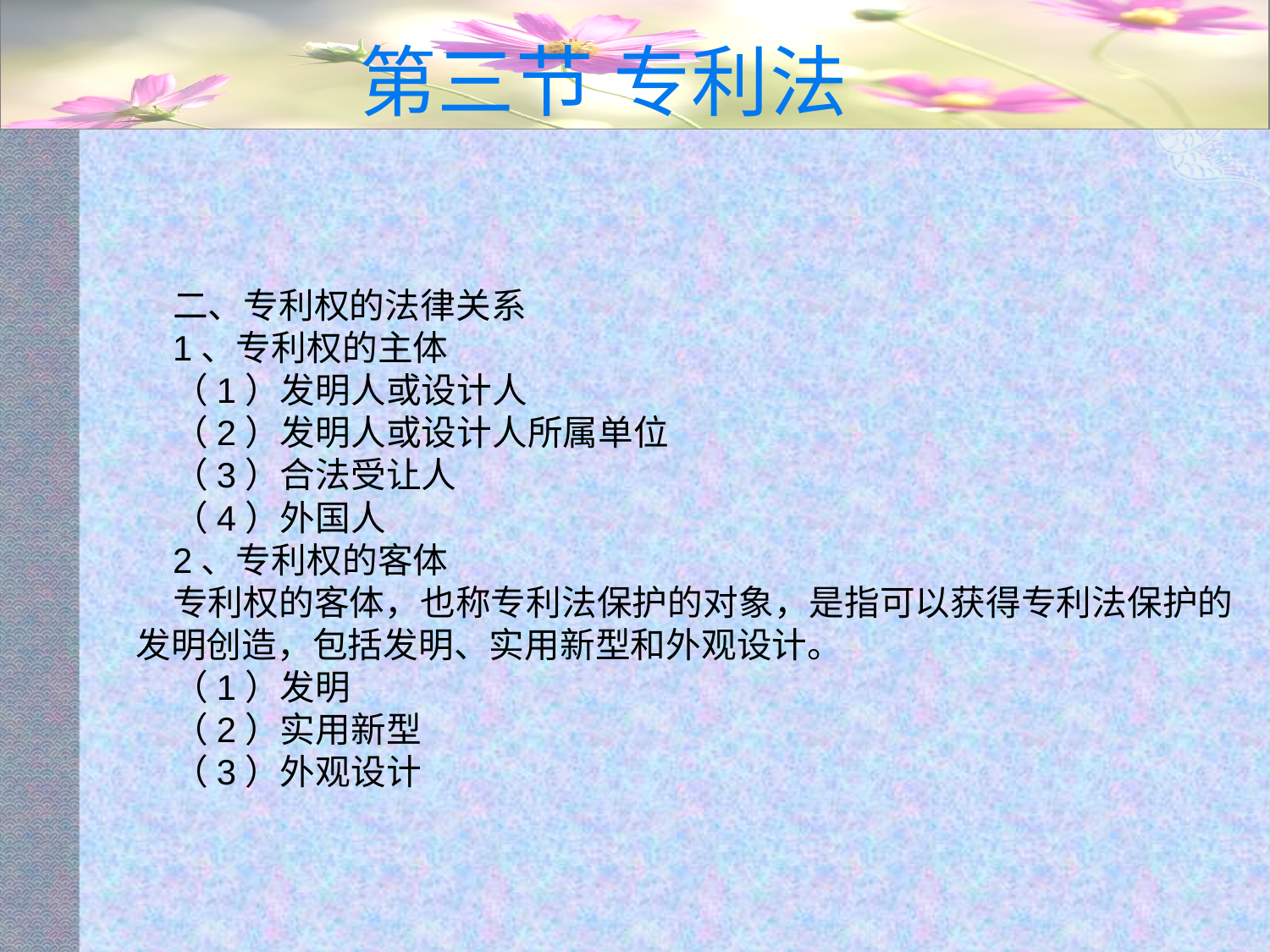

# 第三节 专利法
二、专利权的法律关系
1、专利权的主体
（1）发明人或设计人
（2）发明人或设计人所属单位
（3）合法受让人
（4）外国人
2、专利权的客体
专利权的客体，也称专利法保护的对象，是指可以获得专利法保护的发明创造，包括发明、实用新型和外观设计。
（1）发明
（2）实用新型
（3）外观设计